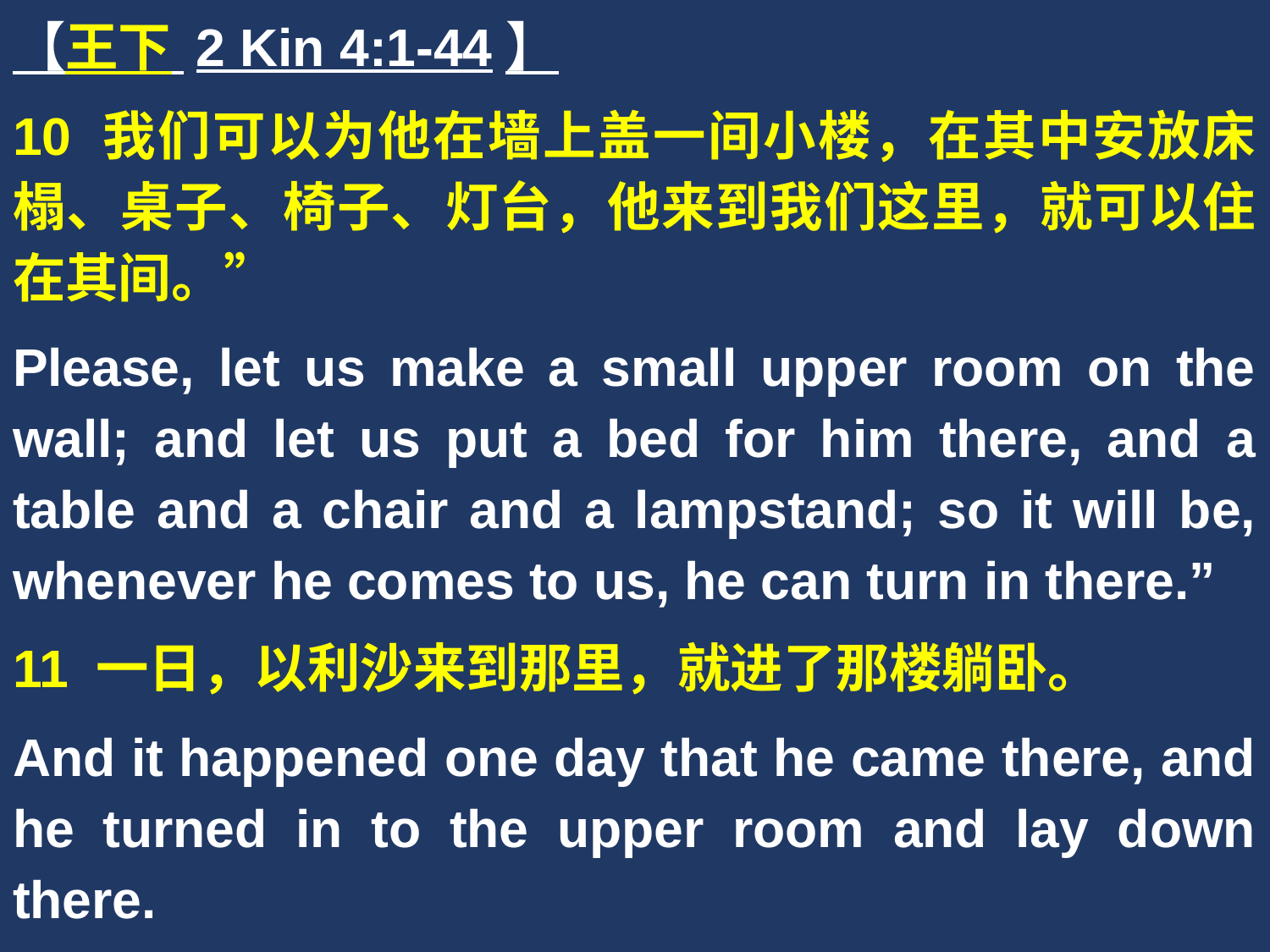

【王下 2 Kin 4:1-44】
10 我们可以为他在墙上盖一间小楼，在其中安放床榻、桌子、椅子、灯台，他来到我们这里，就可以住在其间。”
Please, let us make a small upper room on the wall; and let us put a bed for him there, and a table and a chair and a lampstand; so it will be, whenever he comes to us, he can turn in there.”
11 一日，以利沙来到那里，就进了那楼躺卧。
And it happened one day that he came there, and he turned in to the upper room and lay down there.